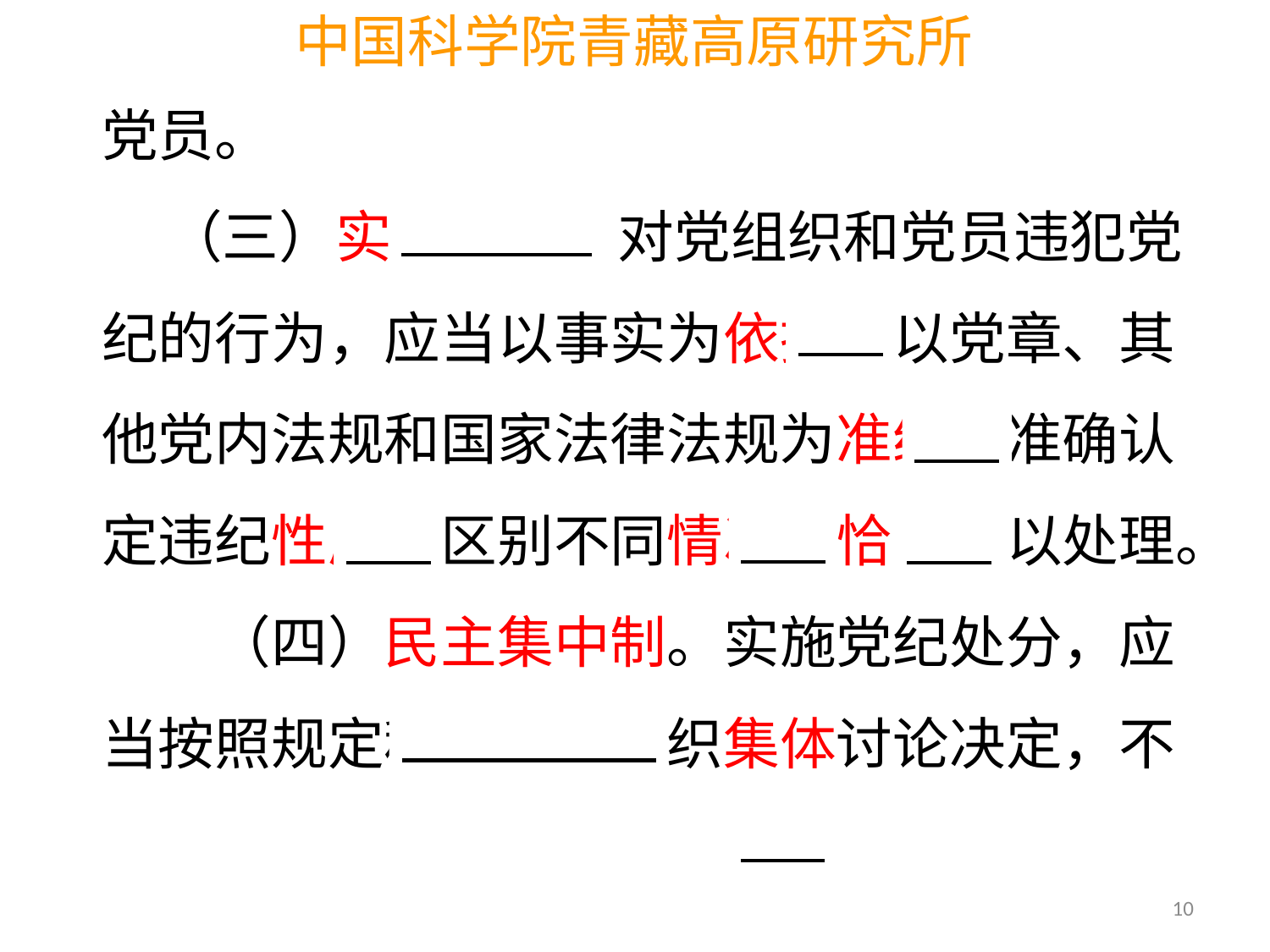

党员。
    （三）实事求是。对党组织和党员违犯党纪的行为，应当以事实为依据，以党章、其他党内法规和国家法律法规为准绳，准确认定违纪性质，区别不同情况，恰当予以处理。
　　（四）民主集中制。实施党纪处分，应当按照规定程序经党组织集体讨论决定，不

10